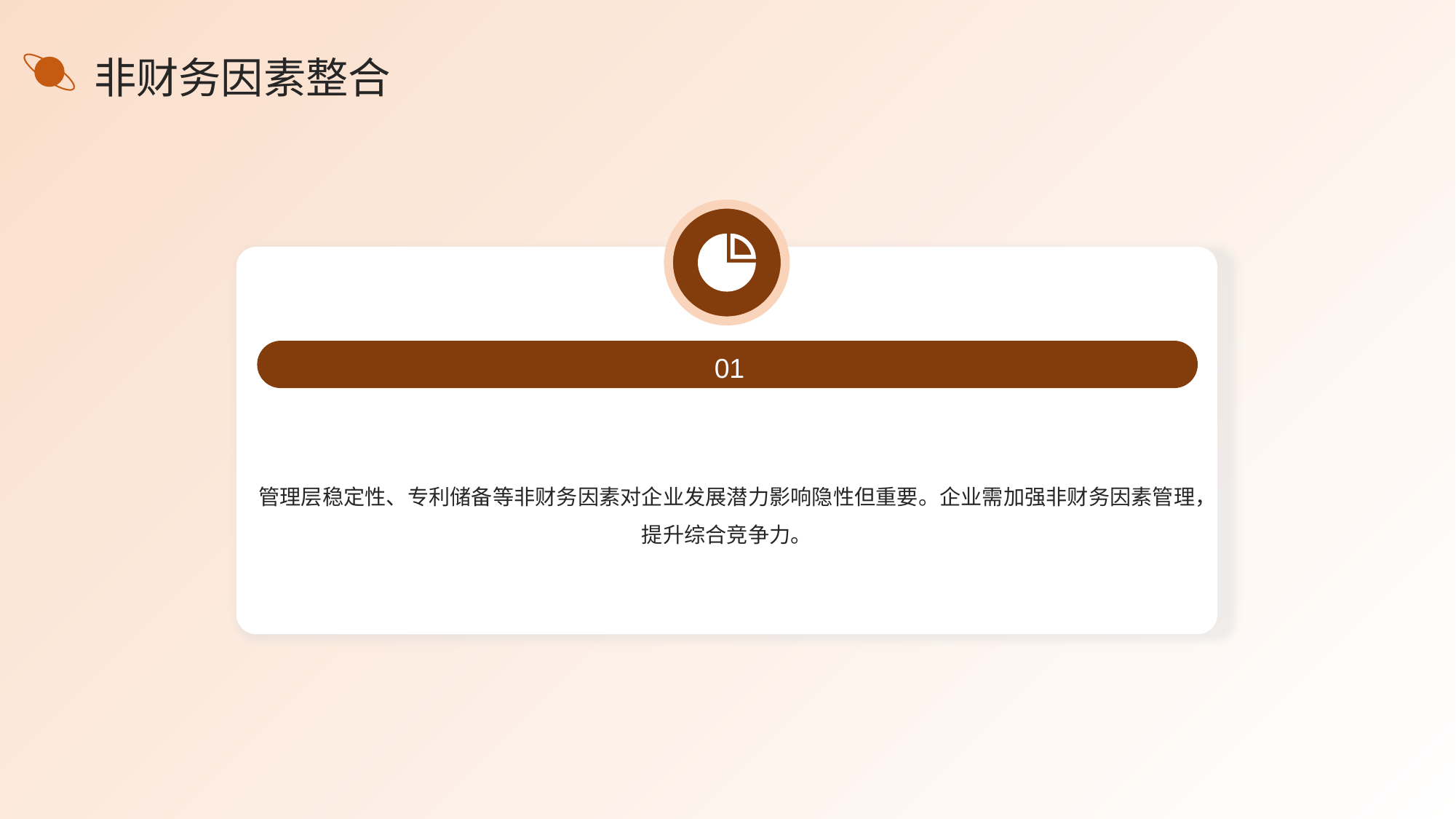

非财务因素整合

01
管理层稳定性、专利储备等非财务因素对企业发展潜力影响隐性但重要。企业需加强非财务因素管理，提升综合竞争力。